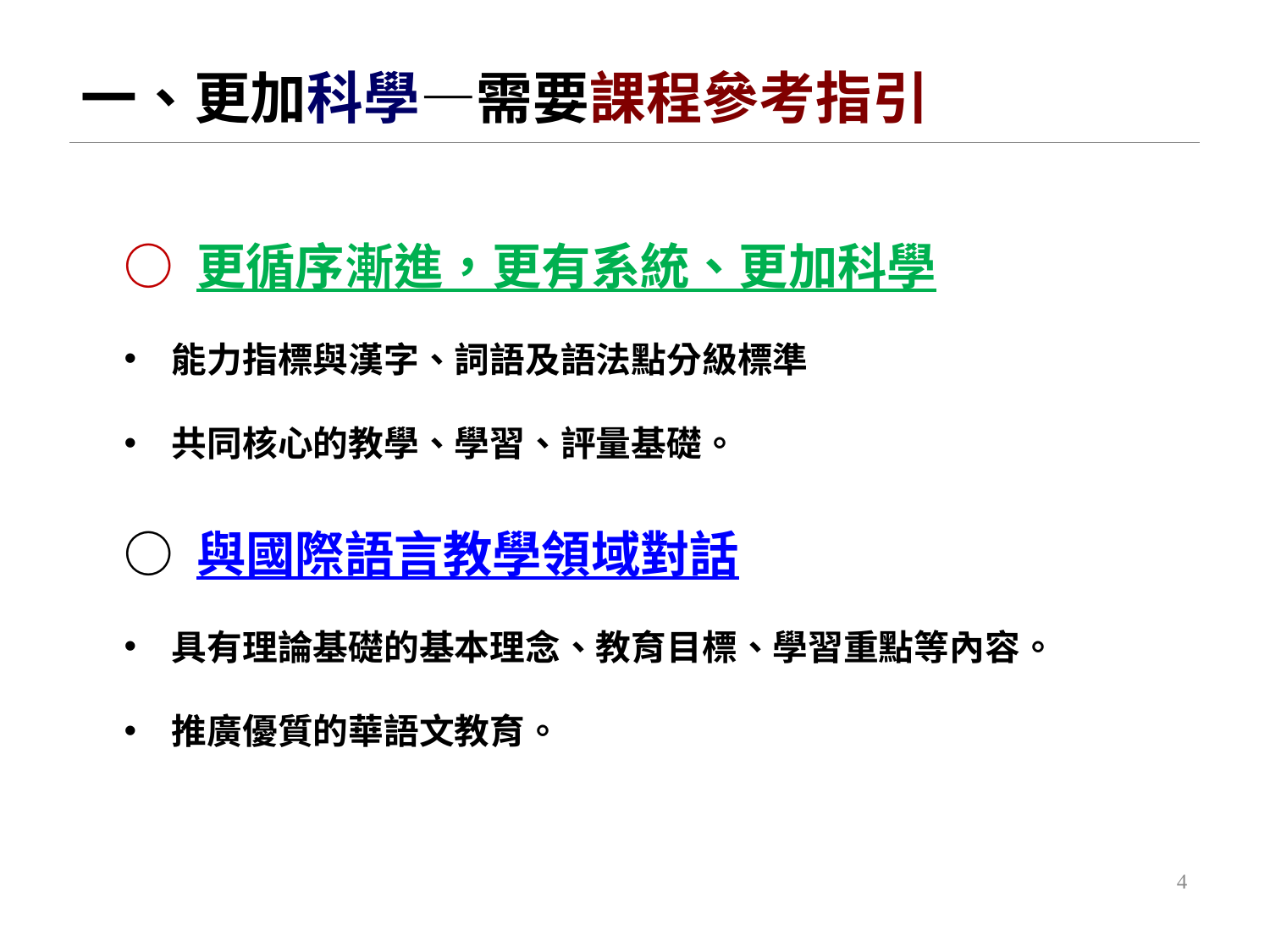

# 一、更加科學—需要課程參考指引
○ 更循序漸進，更有系統、更加科學
能力指標與漢字、詞語及語法點分級標準
共同核心的教學、學習、評量基礎。
○ 與國際語言教學領域對話
具有理論基礎的基本理念、教育目標、學習重點等內容。
推廣優質的華語文教育。

4